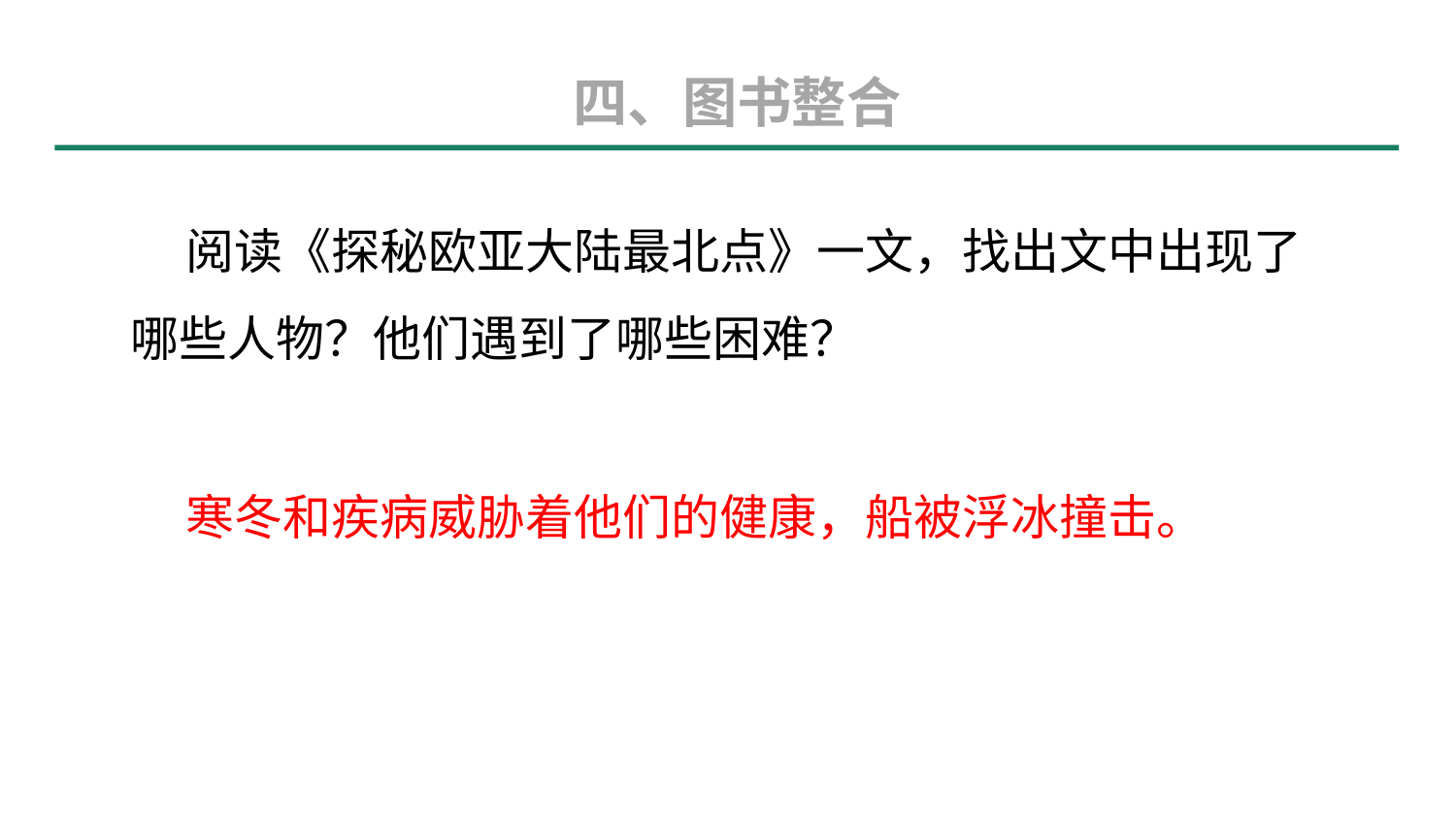

四、图书整合

    阅读《探秘欧亚大陆最北点》一文，找出文中出现了哪些人物？他们遇到了哪些困难？
    寒冬和疾病威胁着他们的健康，船被浮冰撞击。